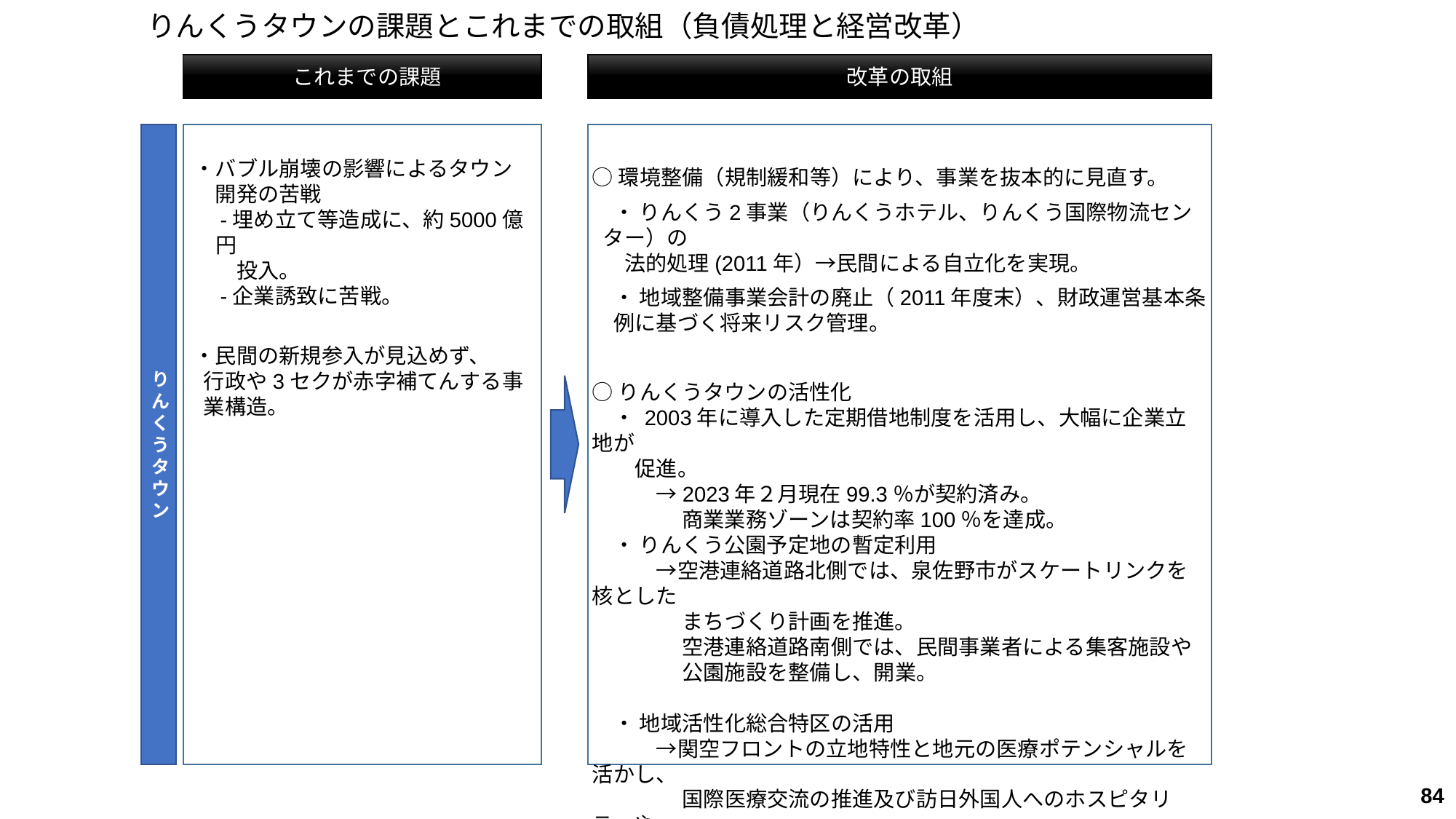

りんくうタウンの課題とこれまでの取組（負債処理と経営改革）
改革の取組
 これまでの課題
りんくうタウン

・バブル崩壊の影響によるタウン
　開発の苦戦
　-埋め立て等造成に、約5000億円
　　投入。
　-企業誘致に苦戦。

・民間の新規参入が見込めず、
行政や3セクが赤字補てんする事業構造。

○環境整備（規制緩和等）により、事業を抜本的に見直す。
　・ りんくう2事業（りんくうホテル、りんくう国際物流センター）の
　法的処理(2011年）→民間による自立化を実現。
　・ 地域整備事業会計の廃止（2011年度末）、財政運営基本条例に基づく将来リスク管理。

○りんくうタウンの活性化
　・ 2003年に導入した定期借地制度を活用し、大幅に企業立地が
　　促進。
　　　→2023年２月現在99.3％が契約済み。
　　　　 商業業務ゾーンは契約率100％を達成。
　・ りんくう公園予定地の暫定利用
　　　→空港連絡道路北側では、泉佐野市がスケートリンクを核とした
　　　　 まちづくり計画を推進。
　　　　 空港連絡道路南側では、民間事業者による集客施設や
　　　　 公園施設を整備し、開業。

　・ 地域活性化総合特区の活用
　　　→関空フロントの立地特性と地元の医療ポテンシャルを活かし、
 　　　　国際医療交流の推進及び訪日外国人へのホスピタリティや
　　　　 地域の魅力向上による訪日促進。

84